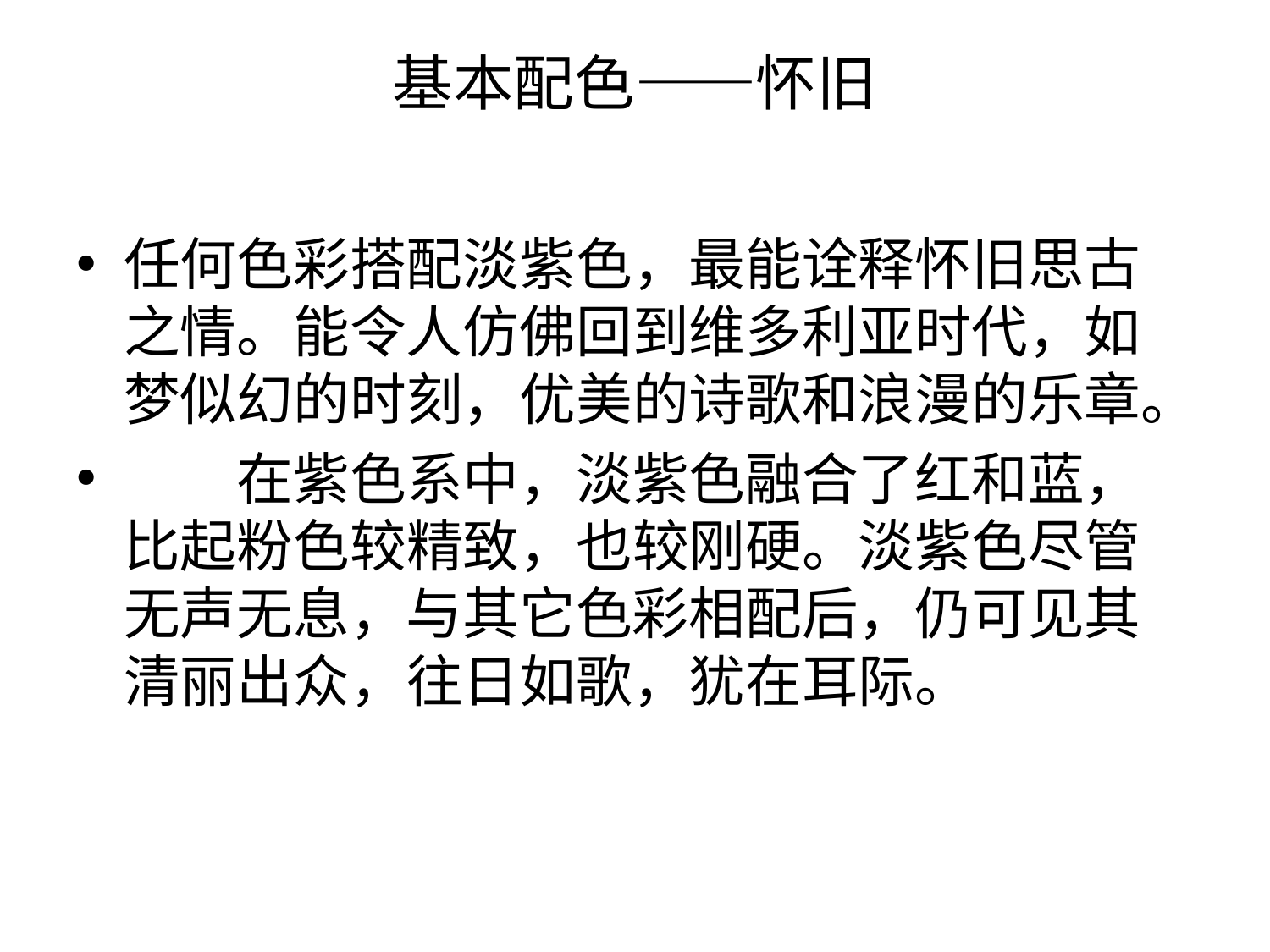

# 基本配色——怀旧
任何色彩搭配淡紫色，最能诠释怀旧思古之情。能令人仿佛回到维多利亚时代，如梦似幻的时刻，优美的诗歌和浪漫的乐章。
　　在紫色系中，淡紫色融合了红和蓝，比起粉色较精致，也较刚硬。淡紫色尽管无声无息，与其它色彩相配后，仍可见其清丽出众，往日如歌，犹在耳际。